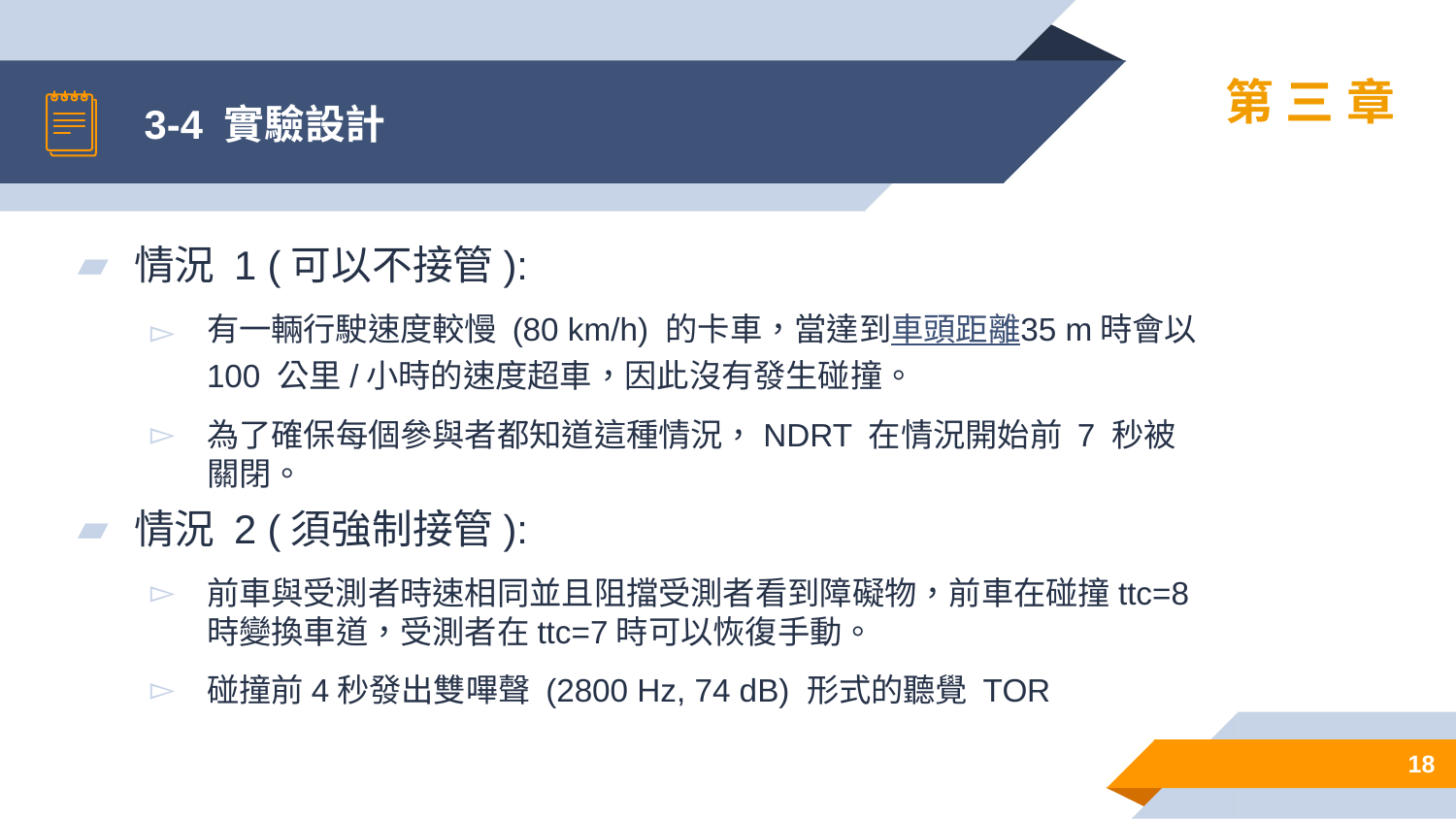

# 3-4 實驗設計
第三章

情況 1 (可以不接管):
有一輛行駛速度較慢 (80 km/h) 的卡車，當達到車頭距離35 m時會以 100 公里/小時的速度超車，因此沒有發生碰撞。
為了確保每個參與者都知道這種情況，NDRT 在情況開始前 7 秒被關閉。
情況 2 (須強制接管):
前車與受測者時速相同並且阻擋受測者看到障礙物，前車在碰撞ttc=8時變換車道，受測者在ttc=7時可以恢復手動。
碰撞前4秒發出雙嗶聲 (2800 Hz, 74 dB) 形式的聽覺 TOR

18